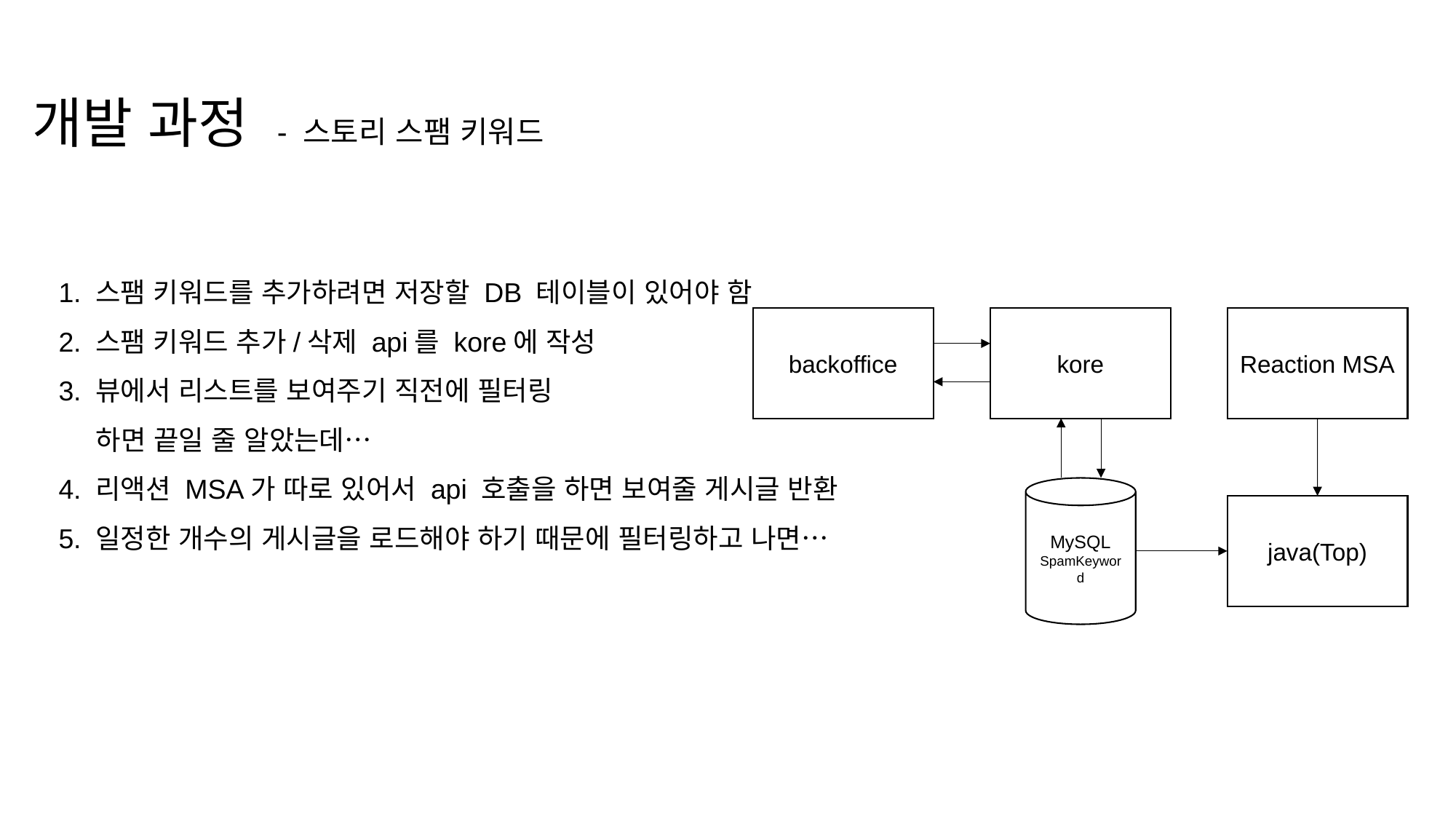

개발 과정 - 스토리 스팸 키워드
1. 스팸 키워드를 추가하려면 저장할 DB 테이블이 있어야 함
2. 스팸 키워드 추가/삭제 api를 kore에 작성
3. 뷰에서 리스트를 보여주기 직전에 필터링
    하면 끝일 줄 알았는데…
4. 리액션 MSA가 따로 있어서 api 호출을 하면 보여줄 게시글 반환
5. 일정한 개수의 게시글을 로드해야 하기 때문에 필터링하고 나면…
backoffice
kore
MySQL
SpamKeyword
java(Top)
Reaction MSA